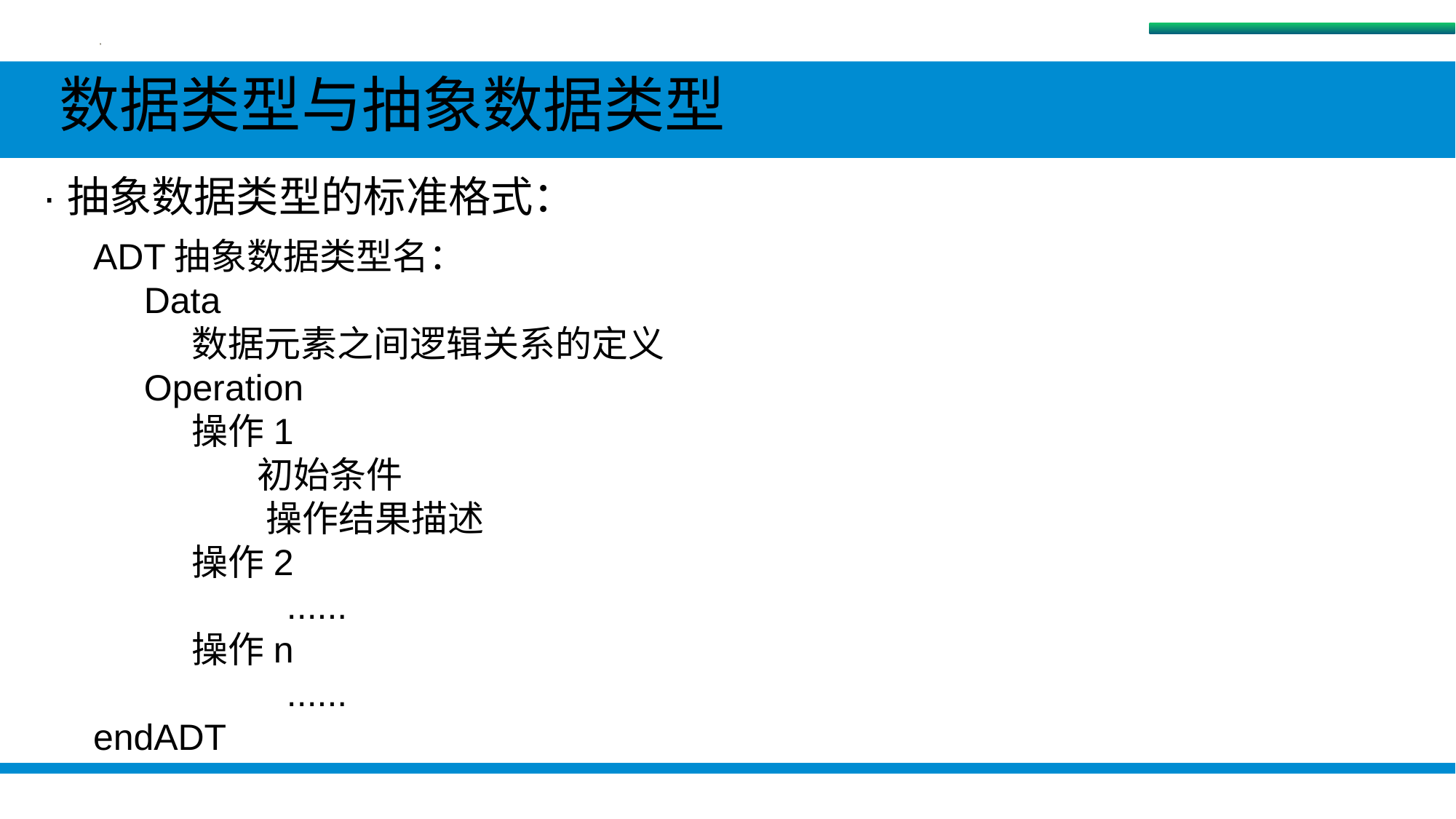

抽象数据类型

  数据类型与抽象数据类型
·抽象数据类型的标准格式：
ADT抽象数据类型名：
     Data
           数据元素之间逻辑关系的定义
     Operation
           操作1
                   初始条件
                    操作结果描述
           操作2
                   ......
           操作n
                   ......
endADT
#